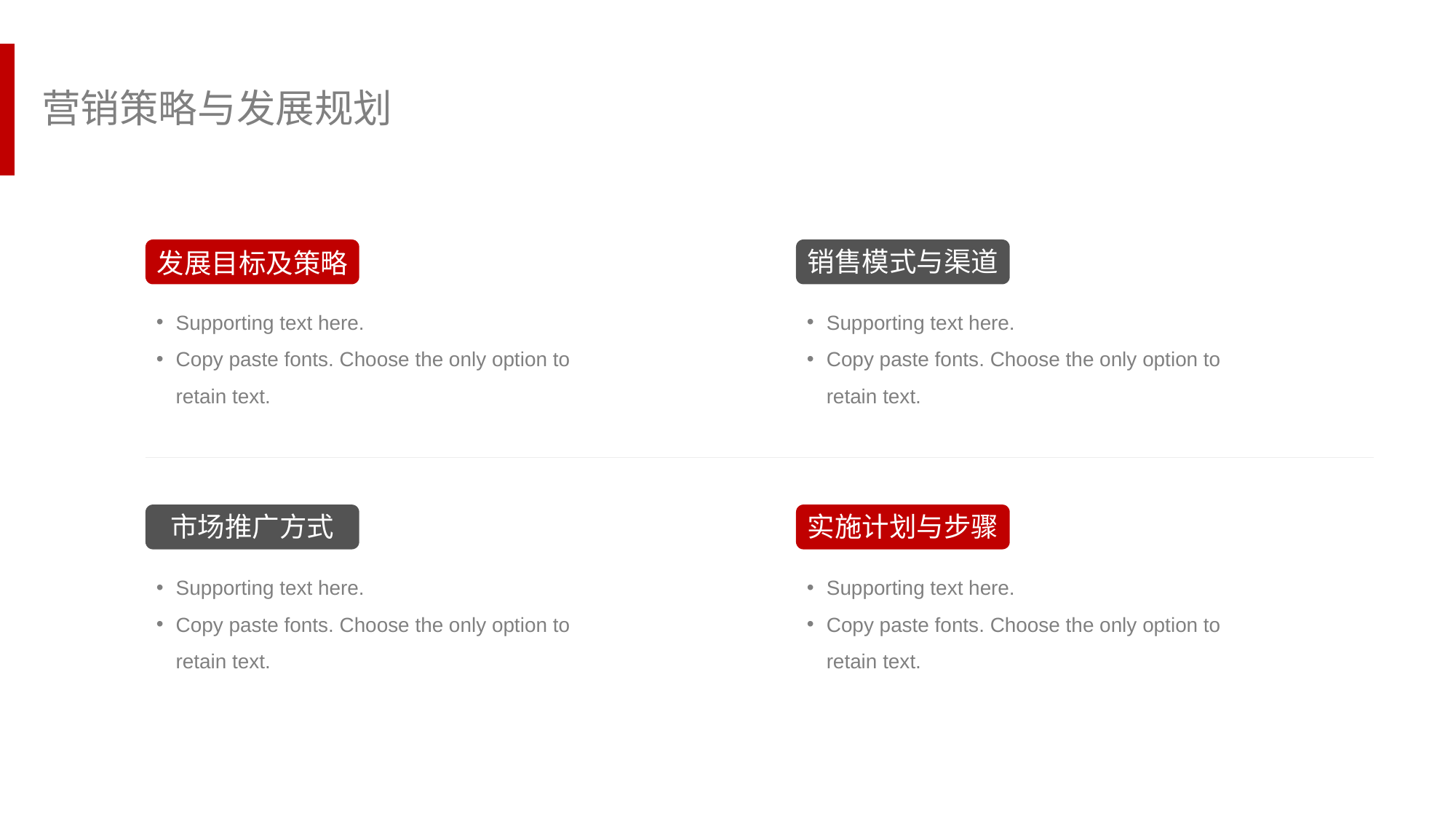

营销策略与发展规划
销售模式与渠道

发展目标及策略
Supporting text here.
Copy paste fonts. Choose the only option to retain text.
Supporting text here.
Copy paste fonts. Choose the only option to retain text.
市场推广方式
实施计划与步骤

Supporting text here.
Copy paste fonts. Choose the only option to retain text.
Supporting text here.
Copy paste fonts. Choose the only option to retain text.